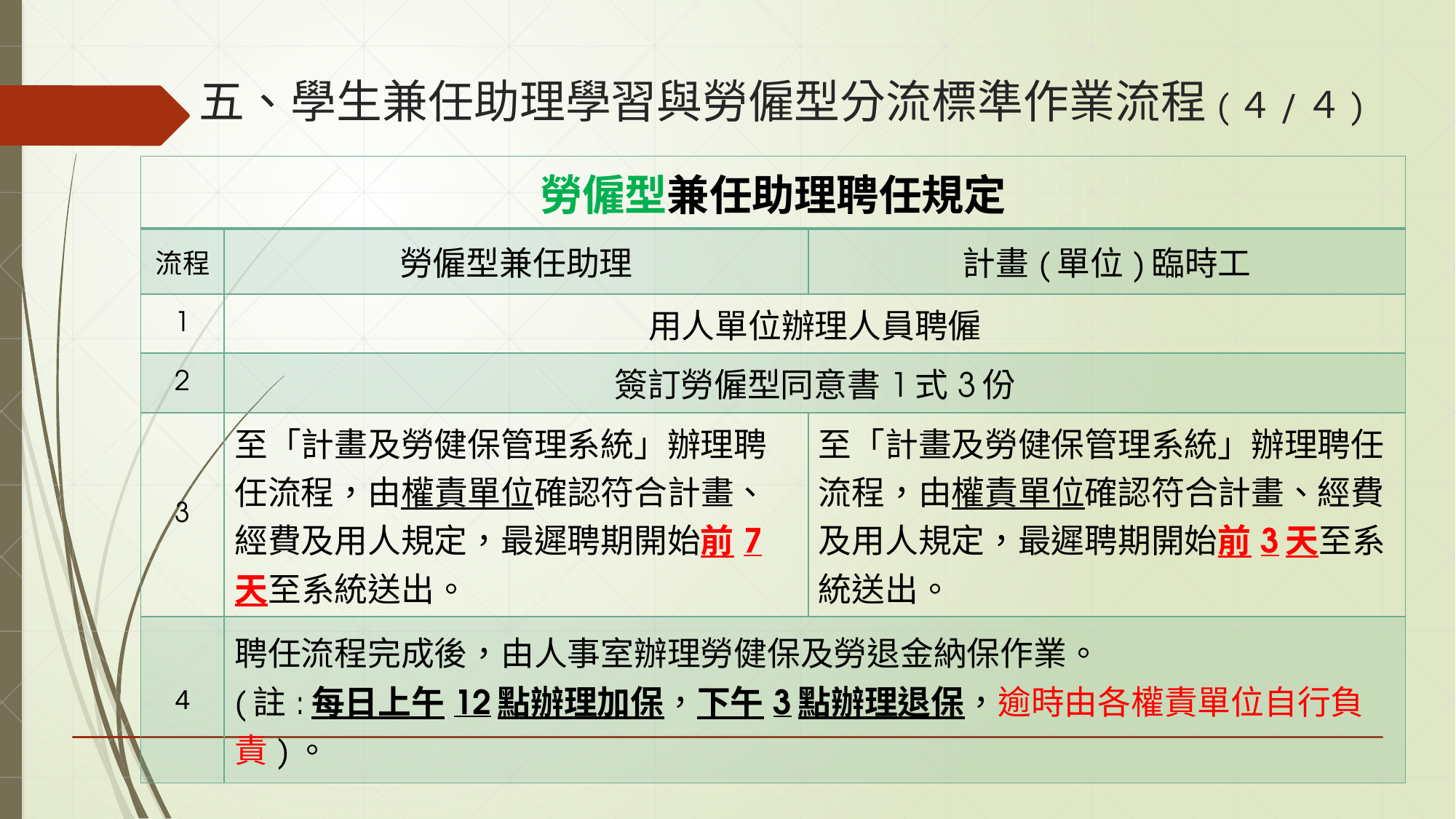

# 五、學生兼任助理學習與勞僱型分流標準作業流程(４/４)
| 勞僱型兼任助理聘任規定 |  |  |
| --- | --- | --- |
| 流程 | 勞僱型兼任助理 | 計畫(單位)臨時工 |
| 1 | 用人單位辦理人員聘僱 |  |
| 2 | 簽訂勞僱型同意書1式3份 |  |
| 3 | 至「計畫及勞健保管理系統」辦理聘任流程，由權責單位確認符合計畫、經費及用人規定，最遲聘期開始前7天至系統送出。 | 至「計畫及勞健保管理系統」辦理聘任流程，由權責單位確認符合計畫、經費及用人規定，最遲聘期開始前3天至系統送出。 |
| 4 | 聘任流程完成後，由人事室辦理勞健保及勞退金納保作業。 (註:每日上午12點辦理加保，下午3點辦理退保，逾時由各權責單位自行負責)。 |  |